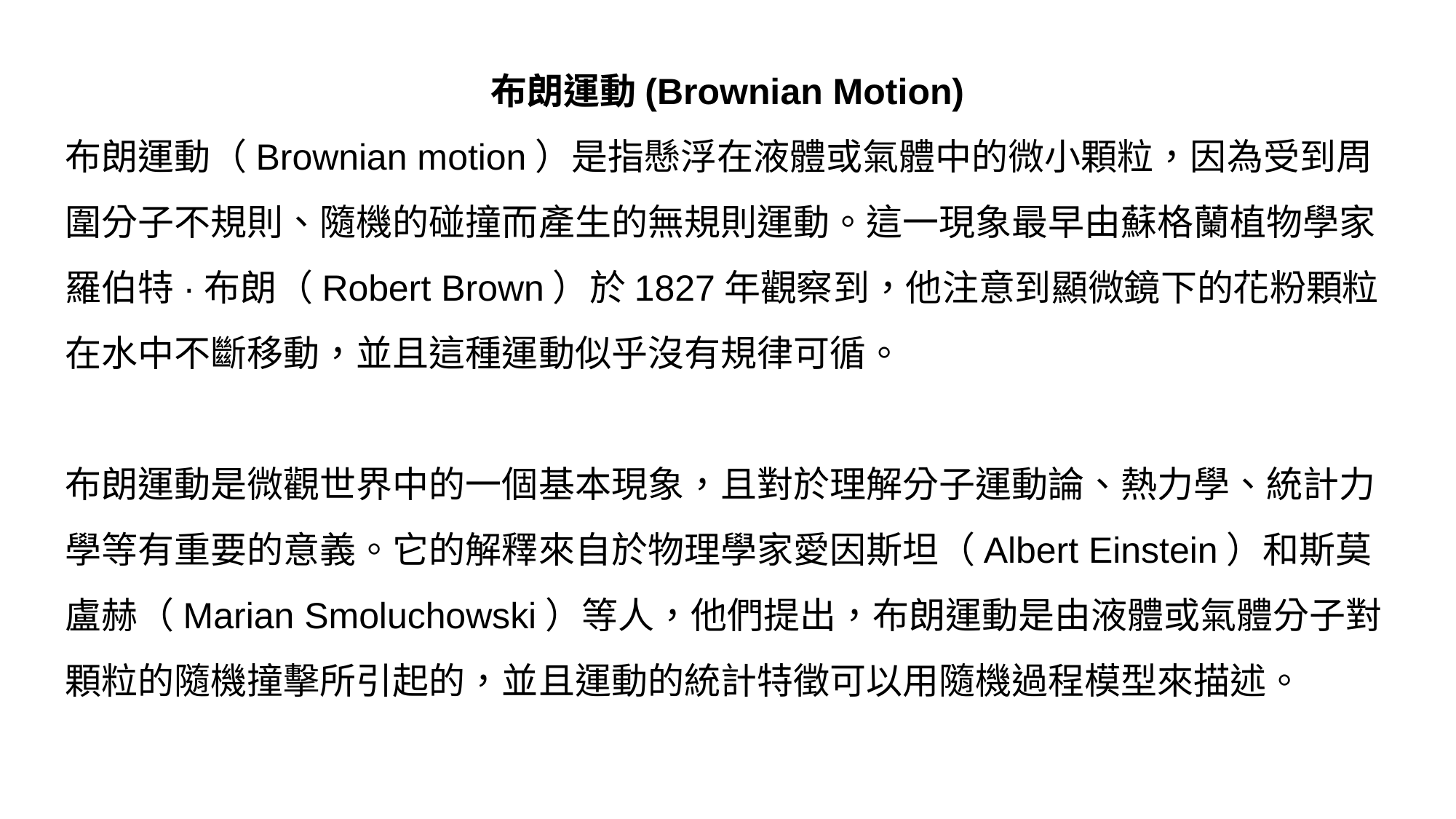

布朗運動(Brownian Motion)
布朗運動（Brownian motion）是指懸浮在液體或氣體中的微小顆粒，因為受到周圍分子不規則、隨機的碰撞而產生的無規則運動。這一現象最早由蘇格蘭植物學家羅伯特·布朗（Robert Brown）於1827年觀察到，他注意到顯微鏡下的花粉顆粒在水中不斷移動，並且這種運動似乎沒有規律可循。
布朗運動是微觀世界中的一個基本現象，且對於理解分子運動論、熱力學、統計力學等有重要的意義。它的解釋來自於物理學家愛因斯坦（Albert Einstein）和斯莫盧赫（Marian Smoluchowski）等人，他們提出，布朗運動是由液體或氣體分子對顆粒的隨機撞擊所引起的，並且運動的統計特徵可以用隨機過程模型來描述。